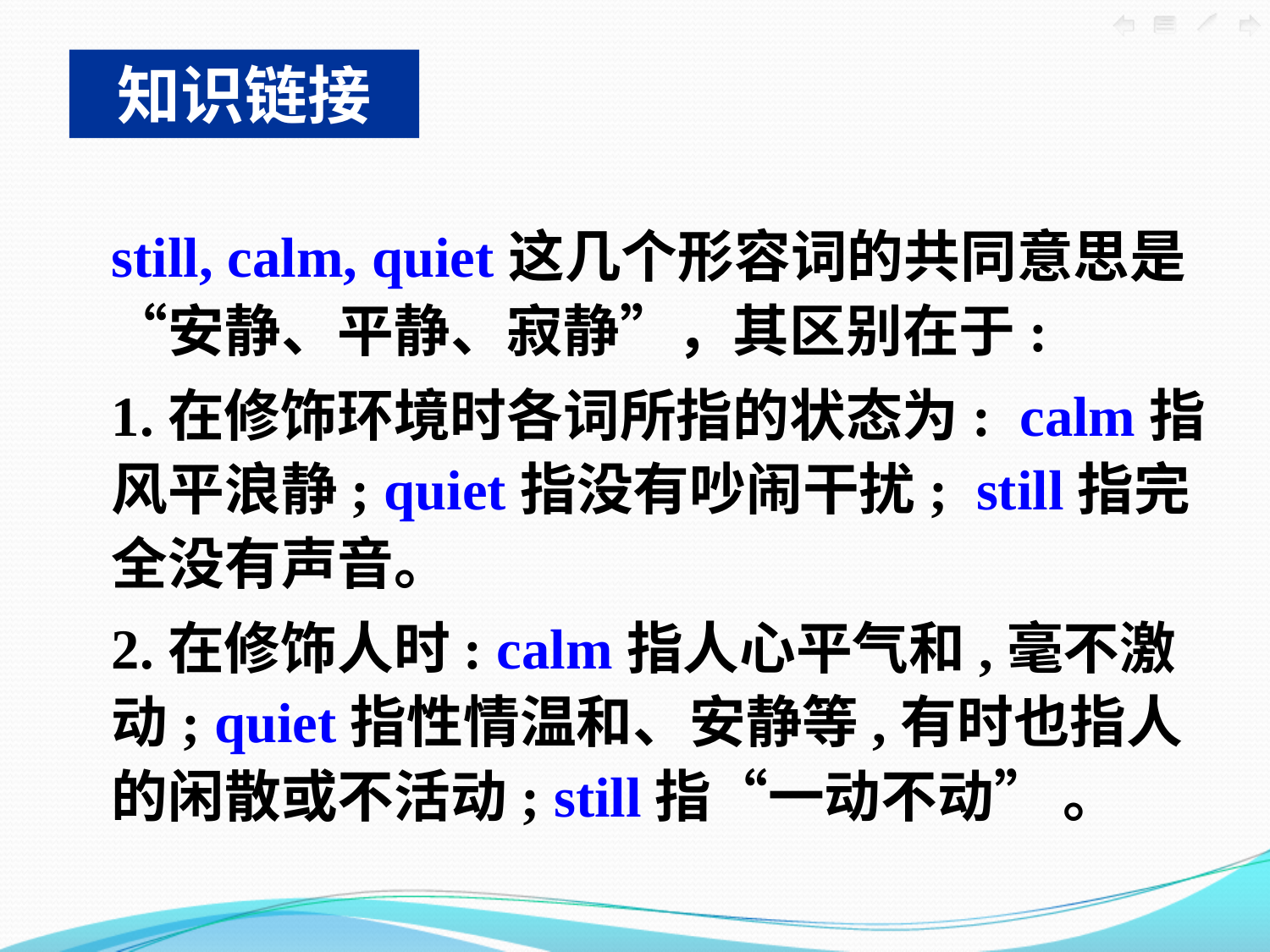

知识链接
still, calm, quiet这几个形容词的共同意思是“安静、平静、寂静”，其区别在于:
1.在修饰环境时各词所指的状态为:  calm指风平浪静; quiet指没有吵闹干扰;  still指完全没有声音。
2.在修饰人时: calm指人心平气和,毫不激动; quiet指性情温和、安静等,有时也指人的闲散或不活动; still指“一动不动” 。